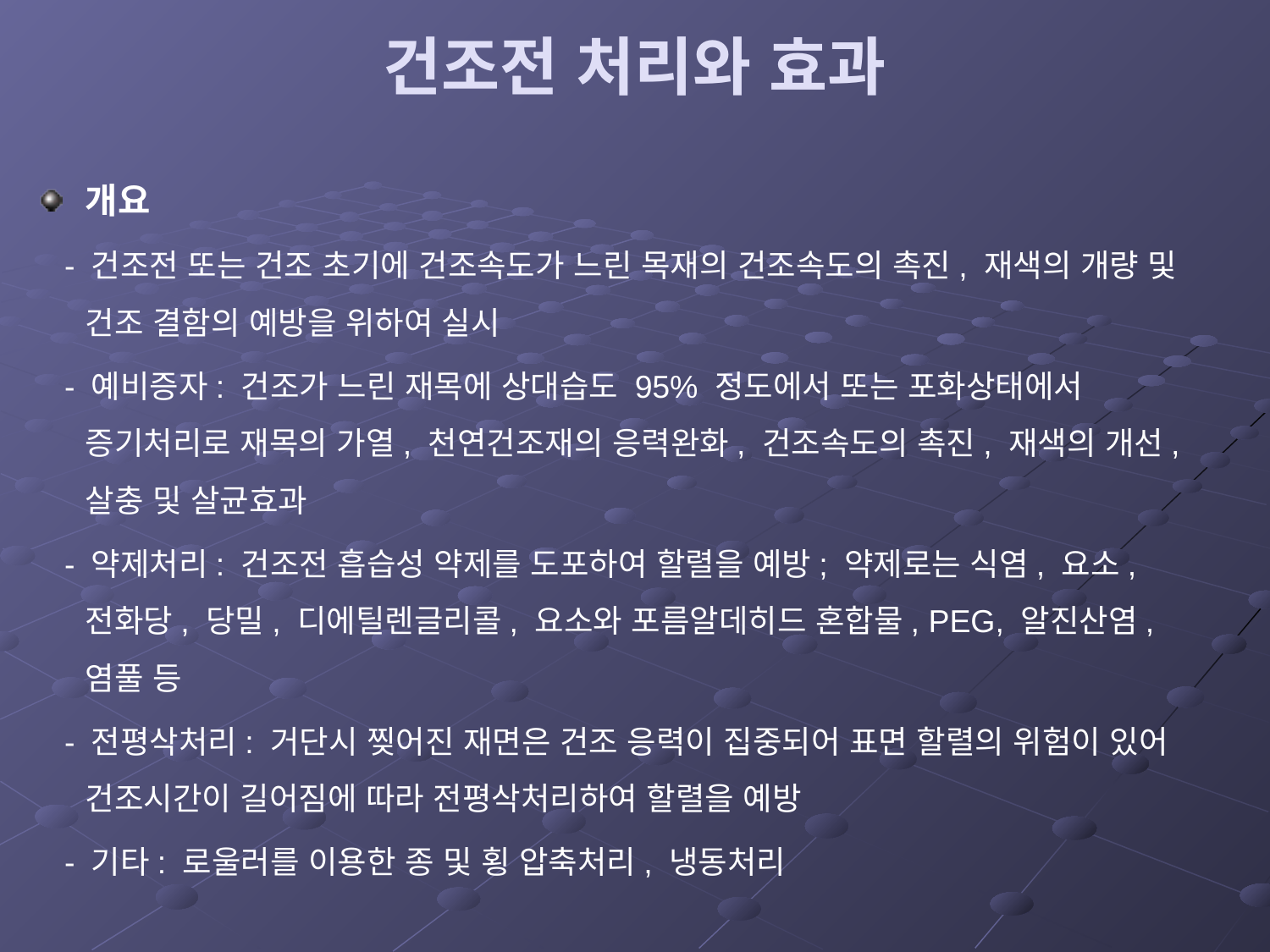

# 건조전 처리와 효과
개요
   - 건조전 또는 건조 초기에 건조속도가 느린 목재의 건조속도의 촉진, 재색의 개량 및 건조 결함의 예방을 위하여 실시
   - 예비증자: 건조가 느린 재목에 상대습도 95% 정도에서 또는 포화상태에서 증기처리로 재목의 가열, 천연건조재의 응력완화, 건조속도의 촉진, 재색의 개선, 살충 및 살균효과
   - 약제처리: 건조전 흡습성 약제를 도포하여 할렬을 예방; 약제로는 식염, 요소, 전화당, 당밀, 디에틸렌글리콜, 요소와 포름알데히드 혼합물, PEG, 알진산염, 염풀 등
   - 전평삭처리: 거단시 찢어진 재면은 건조 응력이 집중되어 표면 할렬의 위험이 있어 건조시간이 길어짐에 따라 전평삭처리하여 할렬을 예방
   - 기타: 로울러를 이용한 종 및 횡 압축처리, 냉동처리